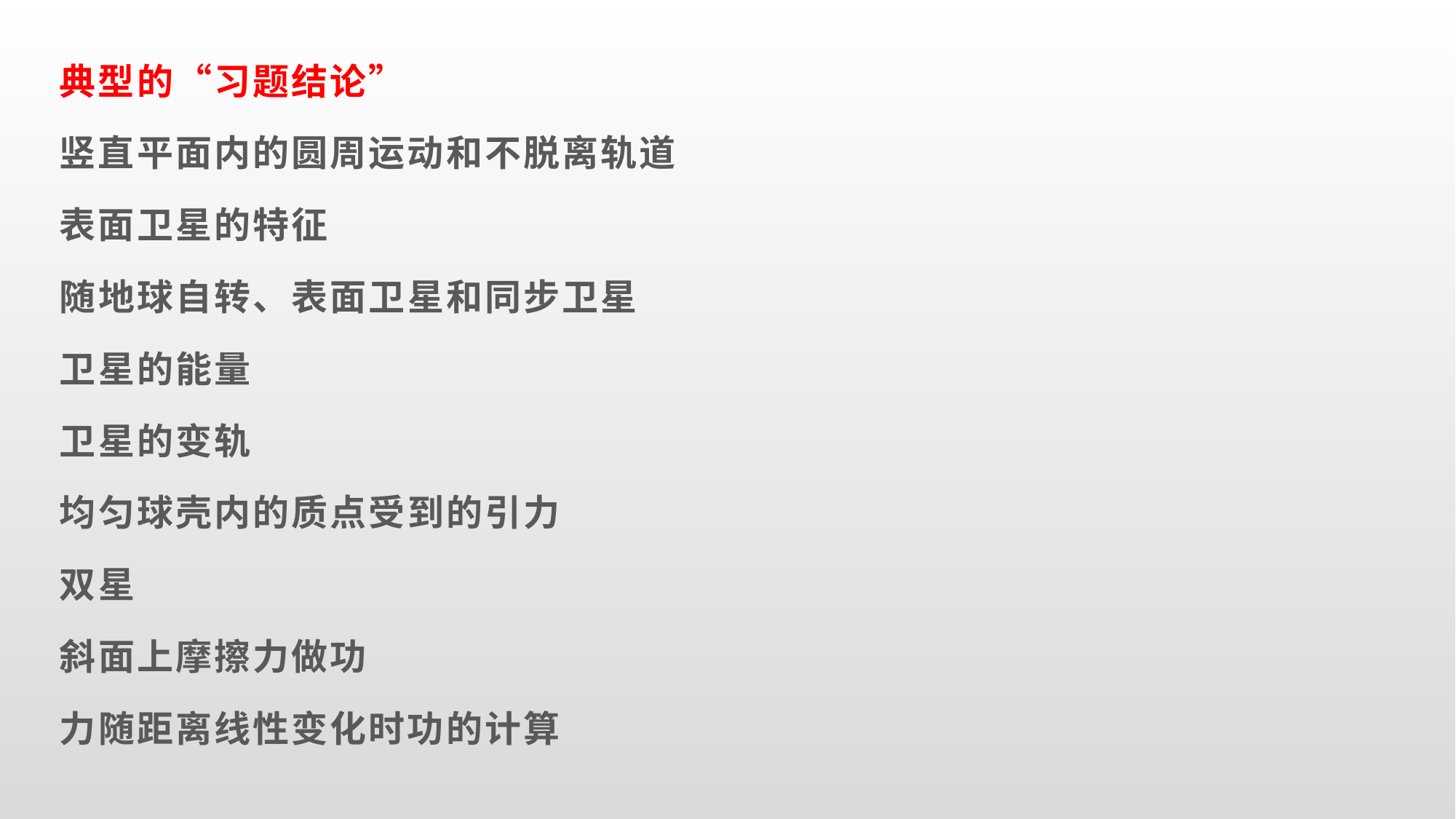

典型的“习题结论”
竖直平面内的圆周运动和不脱离轨道
表面卫星的特征
随地球自转、表面卫星和同步卫星
卫星的能量
卫星的变轨
均匀球壳内的质点受到的引力
双星
斜面上摩擦力做功
力随距离线性变化时功的计算